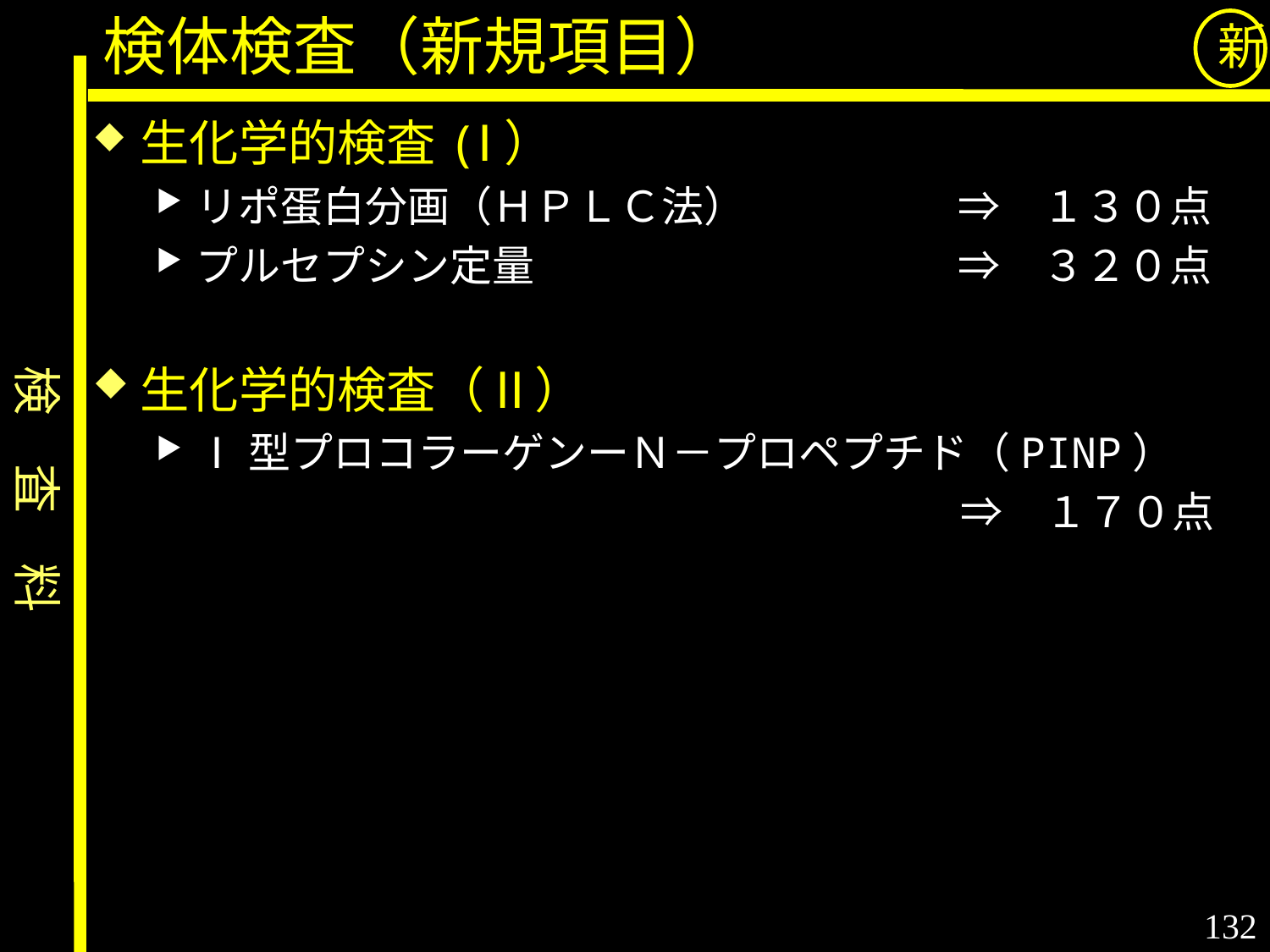

検体検査（新規項目）
新

生化学的検査(Ⅰ）
リポ蛋白分画（ＨＰＬＣ法）　　　　　⇒　１３０点
プルセプシン定量　　　　　　　　　　⇒　３２０点

生化学的検査（Ⅱ）
Ⅰ型プロコラーゲンーＮ－プロペプチド（PINP）
　　　　　　　　　　　　　　　　　　　⇒　１７０点
検　査　料
132